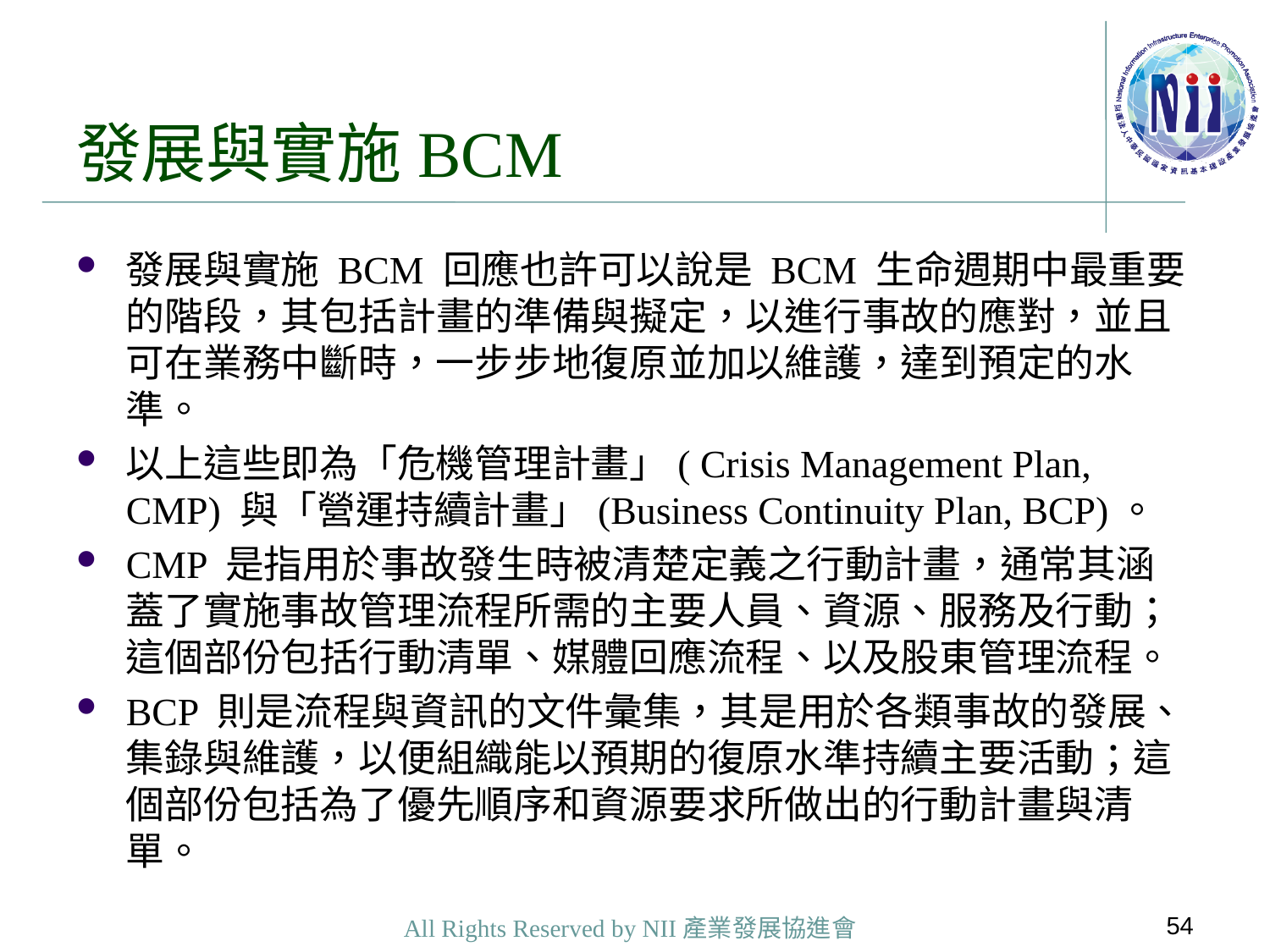

# 發展與實施BCM
發展與實施 BCM 回應也許可以說是 BCM 生命週期中最重要的階段，其包括計畫的準備與擬定，以進行事故的應對，並且可在業務中斷時，一步步地復原並加以維護，達到預定的水準。
以上這些即為「危機管理計畫」( Crisis Management Plan, CMP) 與「營運持續計畫」(Business Continuity Plan, BCP)。
CMP 是指用於事故發生時被清楚定義之行動計畫，通常其涵蓋了實施事故管理流程所需的主要人員、資源、服務及行動；這個部份包括行動清單、媒體回應流程、以及股東管理流程。
BCP 則是流程與資訊的文件彙集，其是用於各類事故的發展、集錄與維護，以便組織能以預期的復原水準持續主要活動；這個部份包括為了優先順序和資源要求所做出的行動計畫與清單。
54
All Rights Reserved by NII產業發展協進會